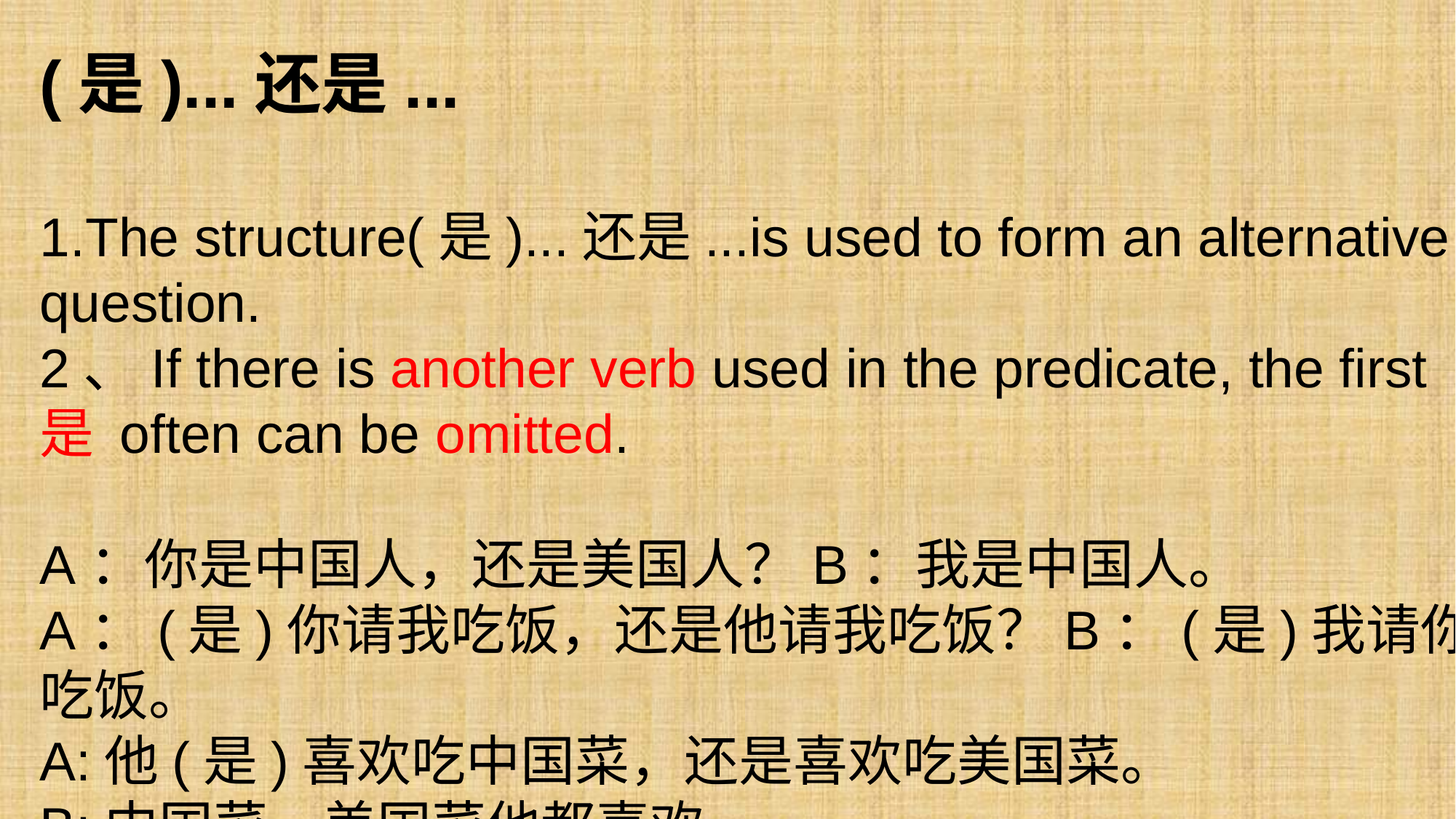

(是)...还是...

1.The structure(是)...还是...is used to form an alternative question.
2、If there is another verb used in the predicate, the first 是 often can be omitted.

A：你是中国人，还是美国人？B：我是中国人。
A：(是)你请我吃饭，还是他请我吃饭？B：(是)我请你吃饭。
A:他(是)喜欢吃中国菜，还是喜欢吃美国菜。
B:中国菜、美国菜他都喜欢。